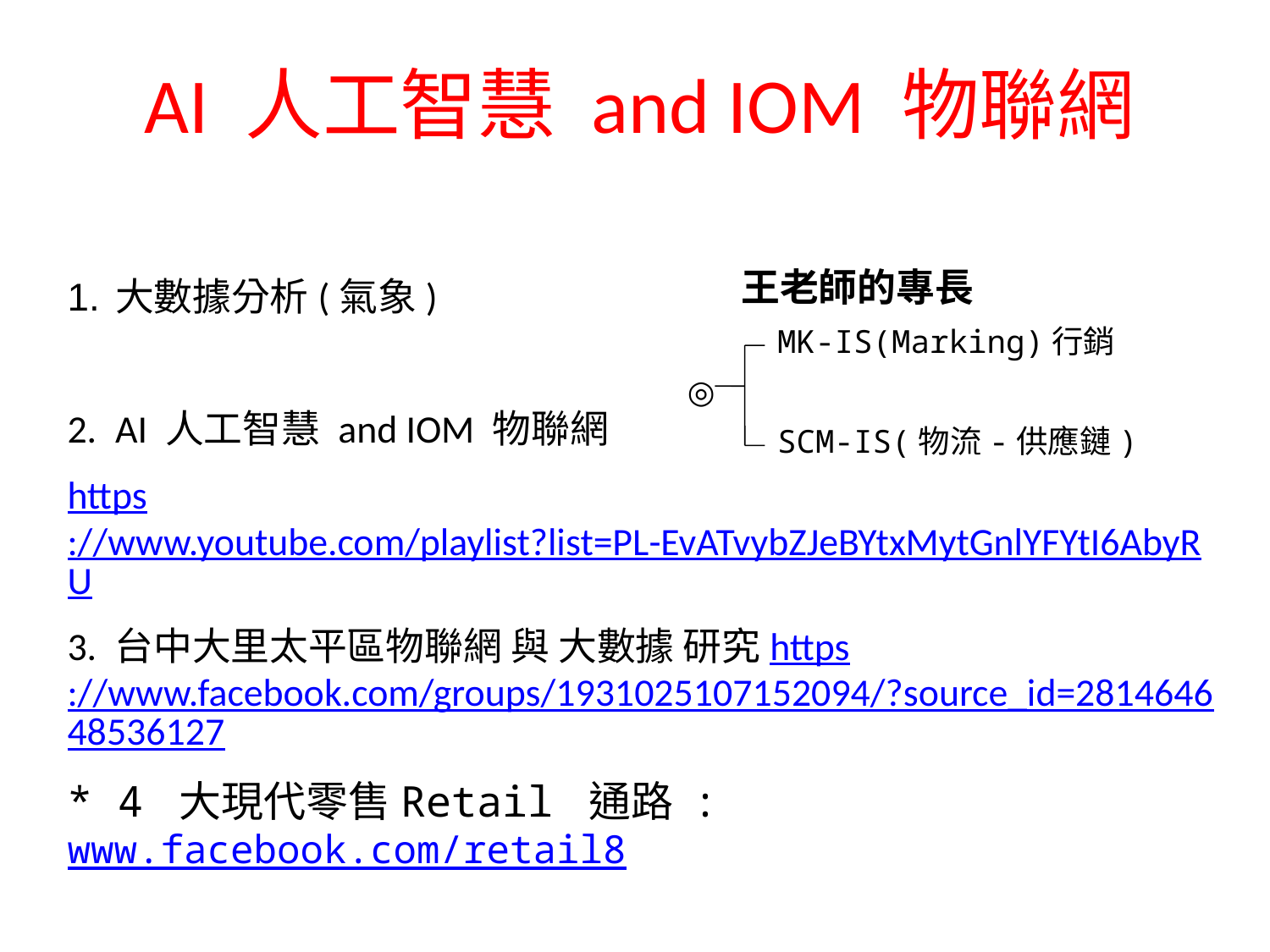

AI 人工智慧 and IOM 物聯網
     王老師的專長
MK-IS(Marking)行銷

◎
SCM-IS(物流-供應鏈)

大數據分析(氣象)

AI 人工智慧 and IOM 物聯網
https://www.youtube.com/playlist?list=PL-EvATvybZJeBYtxMytGnlYFYtI6AbyRU
3. 台中大里太平區物聯網 與 大數據 研究https://www.facebook.com/groups/1931025107152094/?source_id=281464648536127
* 4 大現代零售Retail 通路 :www.facebook.com/retail8